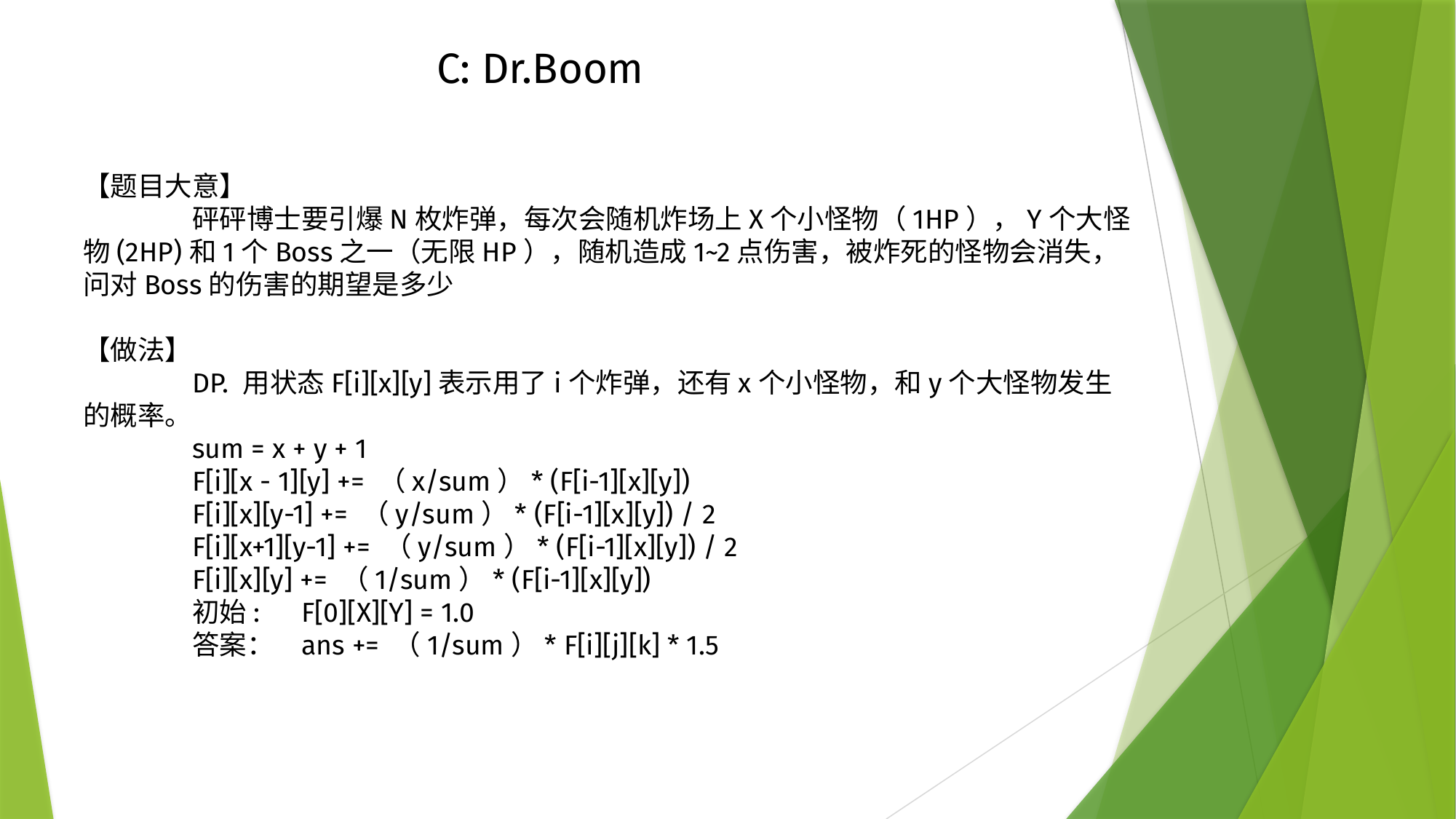

C: Dr.Boom
【题目大意】
	砰砰博士要引爆N枚炸弹，每次会随机炸场上X个小怪物（1HP），Y个大怪物(2HP)和1个Boss之一（无限HP），随机造成1~2点伤害，被炸死的怪物会消失，问对Boss的伤害的期望是多少

【做法】
	DP. 用状态F[i][x][y]表示用了i个炸弹，还有x个小怪物，和y个大怪物发生的概率。
	sum = x + y + 1
	F[i][x - 1][y] += （x/sum）* (F[i-1][x][y])
	F[i][x][y-1] += （y/sum）* (F[i-1][x][y]) / 2
	F[i][x+1][y-1] += （y/sum）* (F[i-1][x][y]) / 2
	F[i][x][y] += （1/sum）* (F[i-1][x][y])
	初始:	F[0][X][Y] = 1.0
	答案：	ans += （1/sum）* F[i][j][k] * 1.5